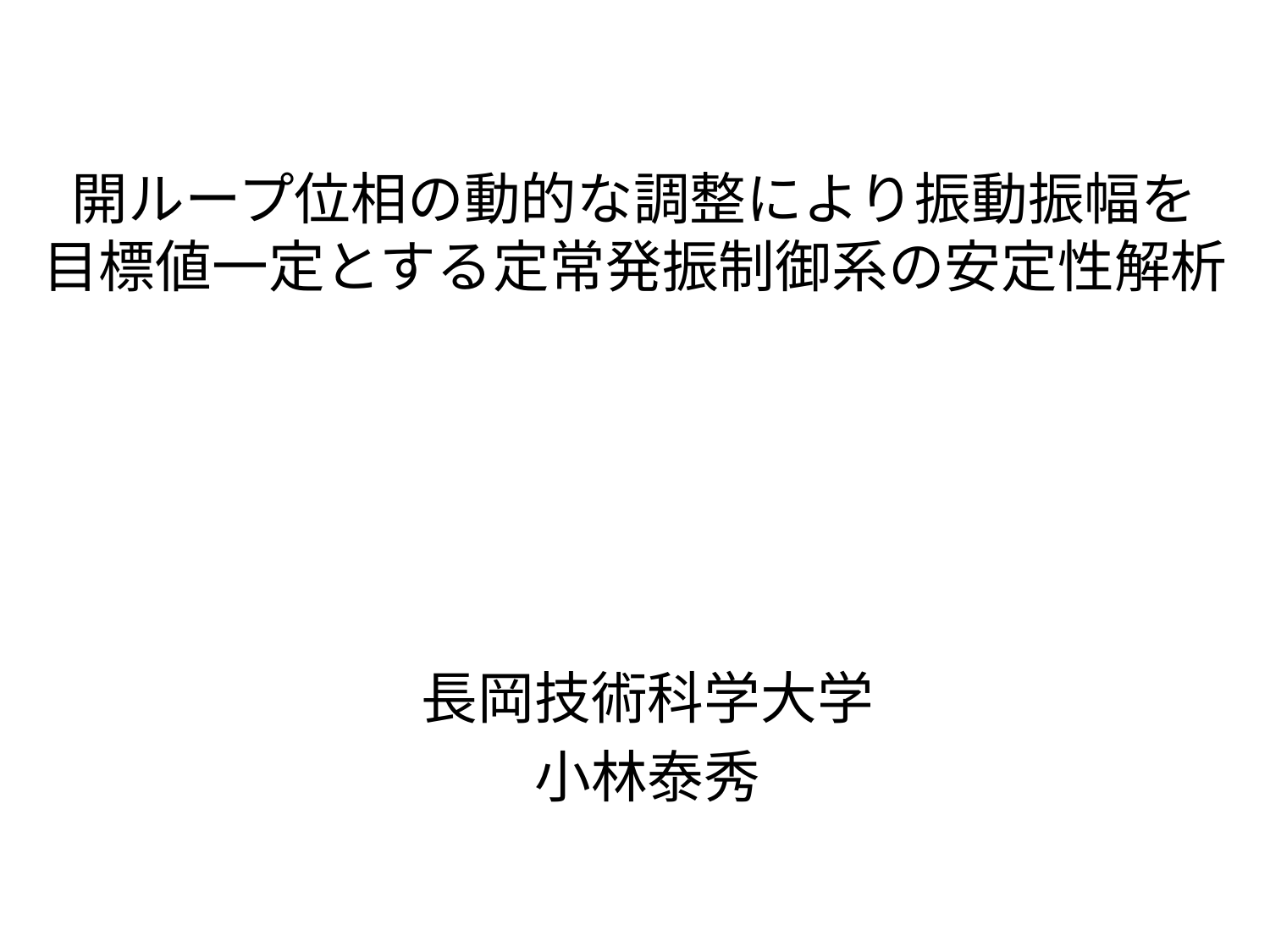

# 開ループ位相の動的な調整により振動振幅を 目標値一定とする定常発振制御系の安定性解析
長岡技術科学大学
小林泰秀